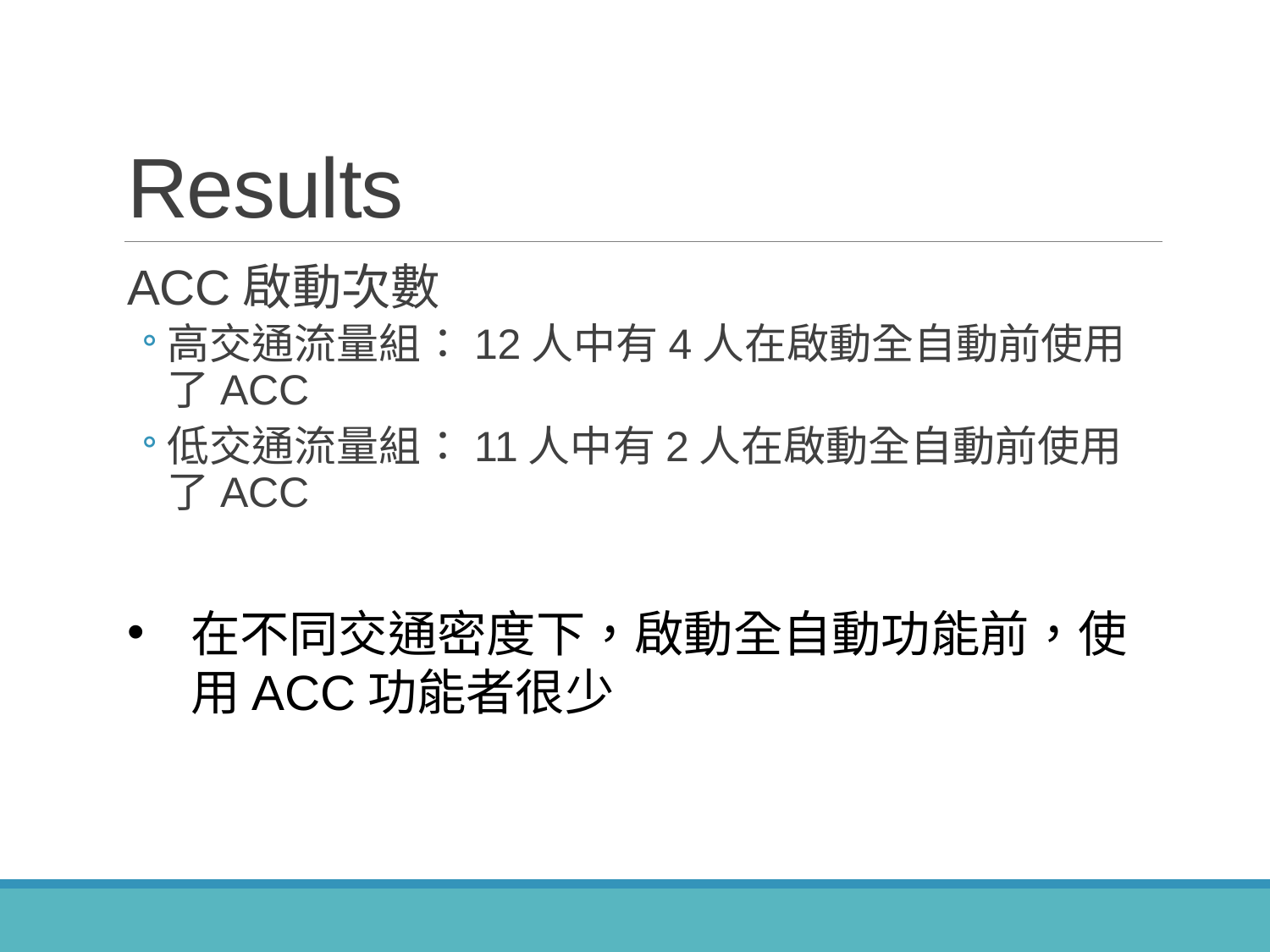

# Results
ACC啟動次數
高交通流量組：12人中有4人在啟動全自動前使用了ACC
低交通流量組：11人中有2人在啟動全自動前使用了ACC
在不同交通密度下，啟動全自動功能前，使用ACC功能者很少